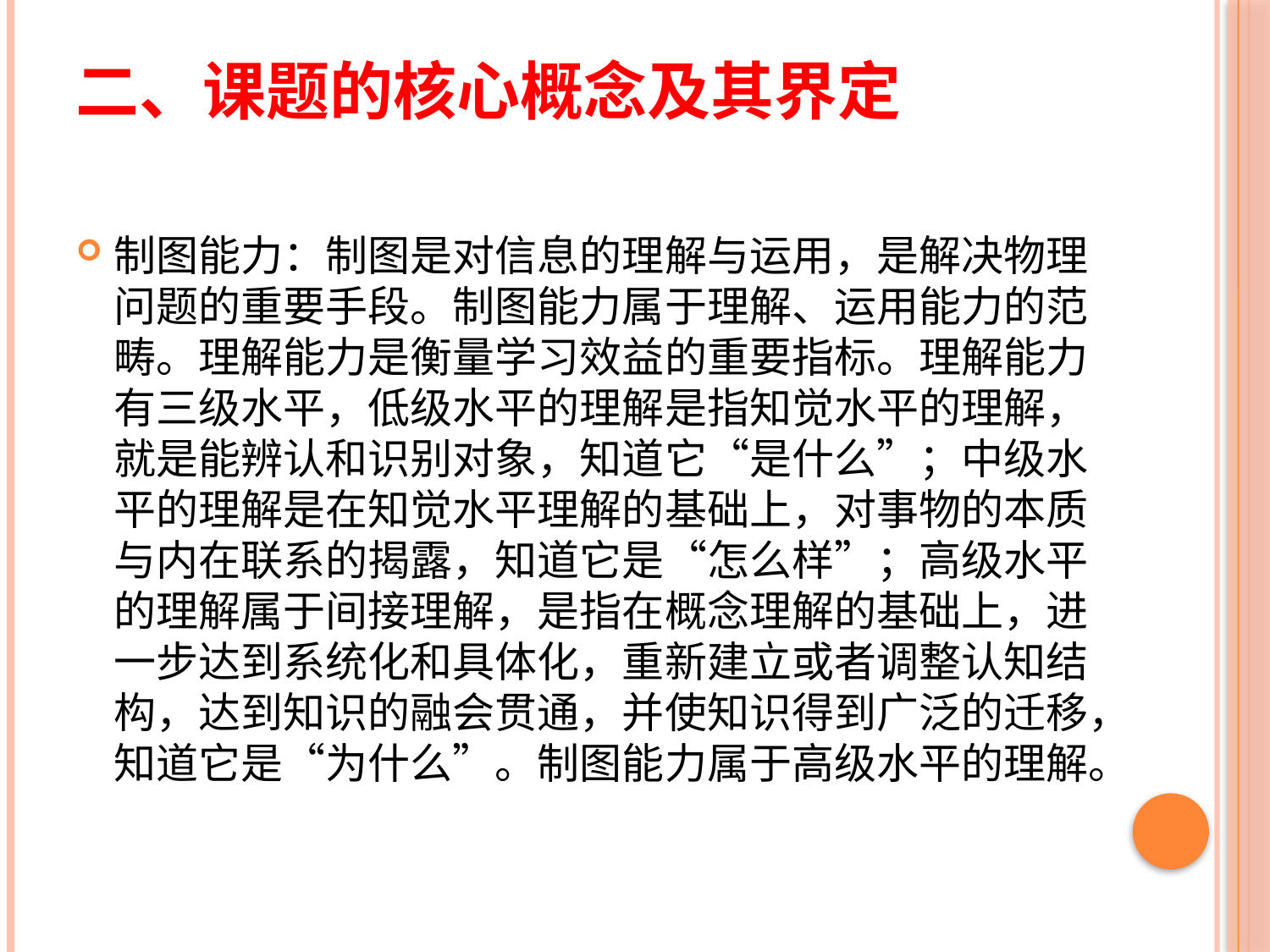

# 二、课题的核心概念及其界定
制图能力：制图是对信息的理解与运用，是解决物理问题的重要手段。制图能力属于理解、运用能力的范畴。理解能力是衡量学习效益的重要指标。理解能力有三级水平，低级水平的理解是指知觉水平的理解，就是能辨认和识别对象，知道它“是什么”；中级水平的理解是在知觉水平理解的基础上，对事物的本质与内在联系的揭露，知道它是“怎么样”；高级水平的理解属于间接理解，是指在概念理解的基础上，进一步达到系统化和具体化，重新建立或者调整认知结构，达到知识的融会贯通，并使知识得到广泛的迁移，知道它是“为什么”。制图能力属于高级水平的理解。